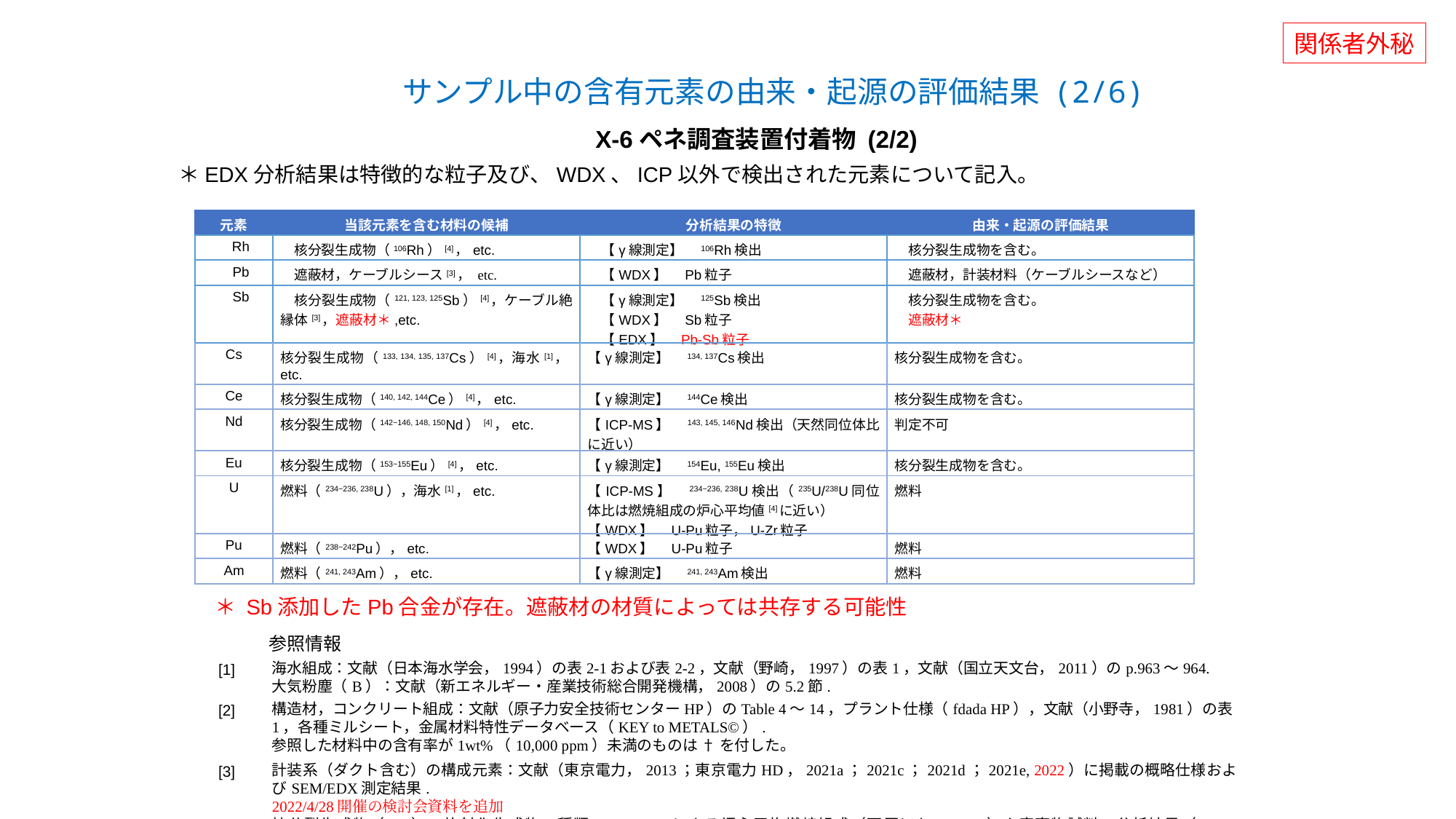

関係者外秘
サンプル中の含有元素の由来・起源の評価結果 (2/6)
X-6ペネ調査装置付着物 (2/2)
＊EDX分析結果は特徴的な粒子及び、WDX、ICP以外で検出された元素について記入。
| 元素 | 当該元素を含む材料の候補 | 分析結果の特徴 | 由来・起源の評価結果 |
| --- | --- | --- | --- |
| Rh | 核分裂生成物（106Rh）[4]，etc. | 【γ線測定】　106Rh検出 | 核分裂生成物を含む。 |
| Pb | 遮蔽材，ケーブルシース[3]， etc. | 【WDX】　Pb粒子 | 遮蔽材，計装材料（ケーブルシースなど） |
| Sb | 核分裂生成物（121, 123, 125Sb）[4]，ケーブル絶縁体[3]，遮蔽材＊,etc. | 【γ線測定】　125Sb検出 【WDX】　Sb粒子 【EDX】　Pb-Sb粒子 | 核分裂生成物を含む。 遮蔽材＊ |
| Cs | 核分裂生成物（133, 134, 135, 137Cs）[4]，海水[1]，etc. | 【γ線測定】　134, 137Cs検出 | 核分裂生成物を含む。 |
| Ce | 核分裂生成物（140, 142, 144Ce）[4]，etc. | 【γ線測定】　144Ce検出 | 核分裂生成物を含む。 |
| Nd | 核分裂生成物（142~146, 148, 150Nd）[4]，etc. | 【ICP-MS】　143, 145, 146Nd検出（天然同位体比に近い） | 判定不可 |
| Eu | 核分裂生成物（153~155Eu）[4]，etc. | 【γ線測定】　154Eu, 155Eu検出 | 核分裂生成物を含む。 |
| U | 燃料（234~236, 238U），海水[1]，etc. | 【ICP-MS】　234~236, 238U検出（235U/238U同位体比は燃焼組成の炉心平均値[4]に近い） 【WDX】　U-Pu粒子，U-Zr粒子 | 燃料 |
| Pu | 燃料（238~242Pu），etc. | 【WDX】　U-Pu粒子 | 燃料 |
| Am | 燃料（241, 243Am），etc. | 【γ線測定】　241, 243Am検出 | 燃料 |
＊ Sb添加したPb合金が存在。遮蔽材の材質によっては共存する可能性
参照情報
| [1] | 海水組成：文献（日本海水学会，1994）の表2-1および表2-2，文献（野崎，1997）の表1，文献（国立天文台，2011）のp.963～964. 大気粉塵（B）：文献（新エネルギー・産業技術総合開発機構，2008）の5.2節. |
| --- | --- |
| [2] | 構造材，コンクリート組成：文献（原子力安全技術センターHP）のTable 4～14，プラント仕様（fdada HP），文献（小野寺，1981）の表1，各種ミルシート，金属材料特性データベース（KEY to METALS©）. 参照した材料中の含有率が1wt%（10,000 ppm）未満のものは † を付した。 |
| [3] | 計装系（ダクト含む）の構成元素：文献（東京電力，2013；東京電力HD，2021a；2021c；2021d；2021e, 2022）に掲載の概略仕様およびSEM/EDX測定結果. 2022/4/28開催の検討会資料を追加 |
| [4] | 核分裂生成物（FP），放射化生成物の種類：ORIGENによる炉心平均燃焼組成（西原ほか，2012）や廃棄物試料の分析結果（IRID, 2019b）. |